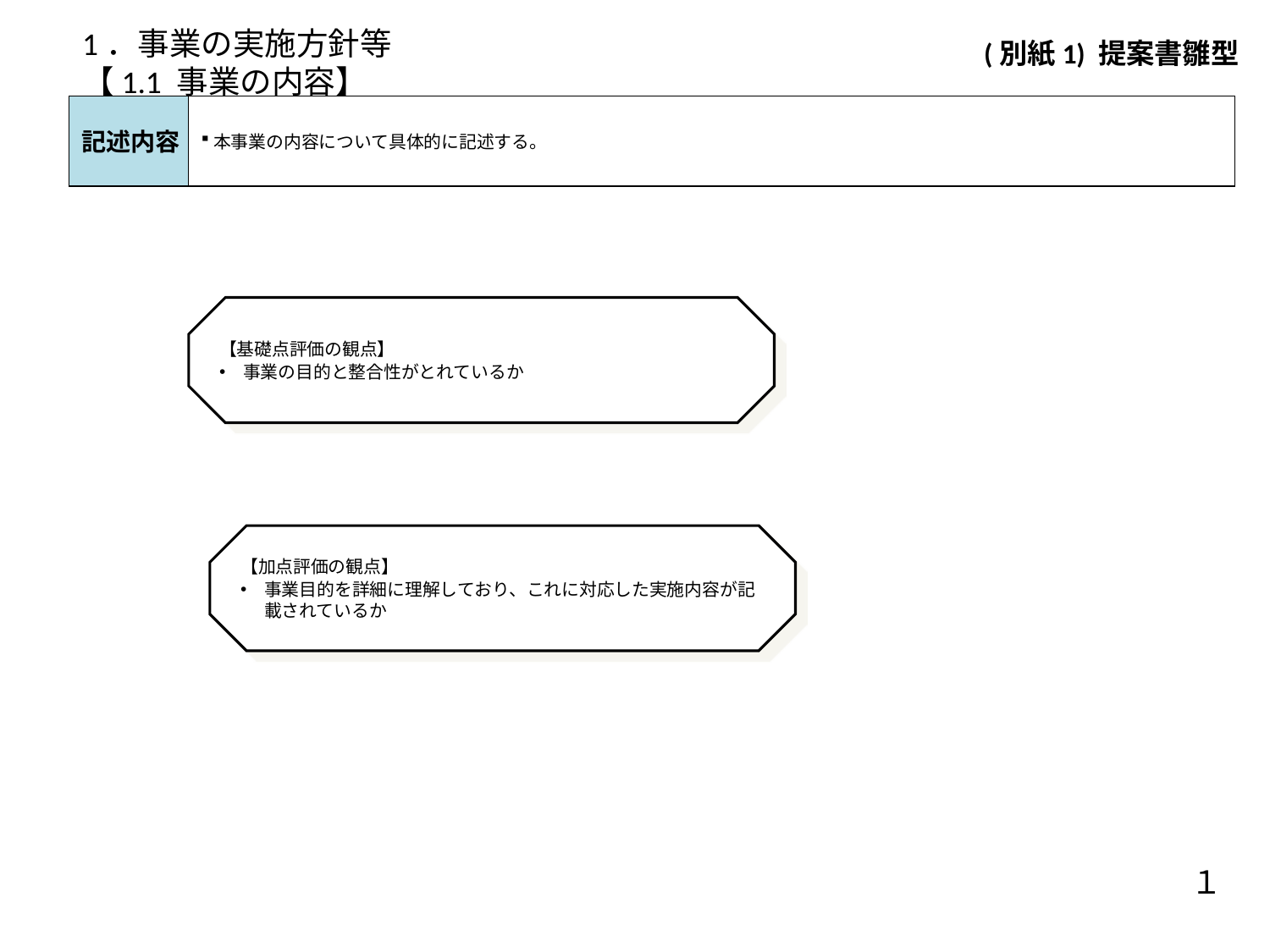

1．事業の実施方針等
【1.1 事業の内容】
 (別紙1) 提案書雛型
記述内容
本事業の内容について具体的に記述する。
【基礎点評価の観点】
事業の目的と整合性がとれているか
【加点評価の観点】
事業目的を詳細に理解しており、これに対応した実施内容が記載されているか
１